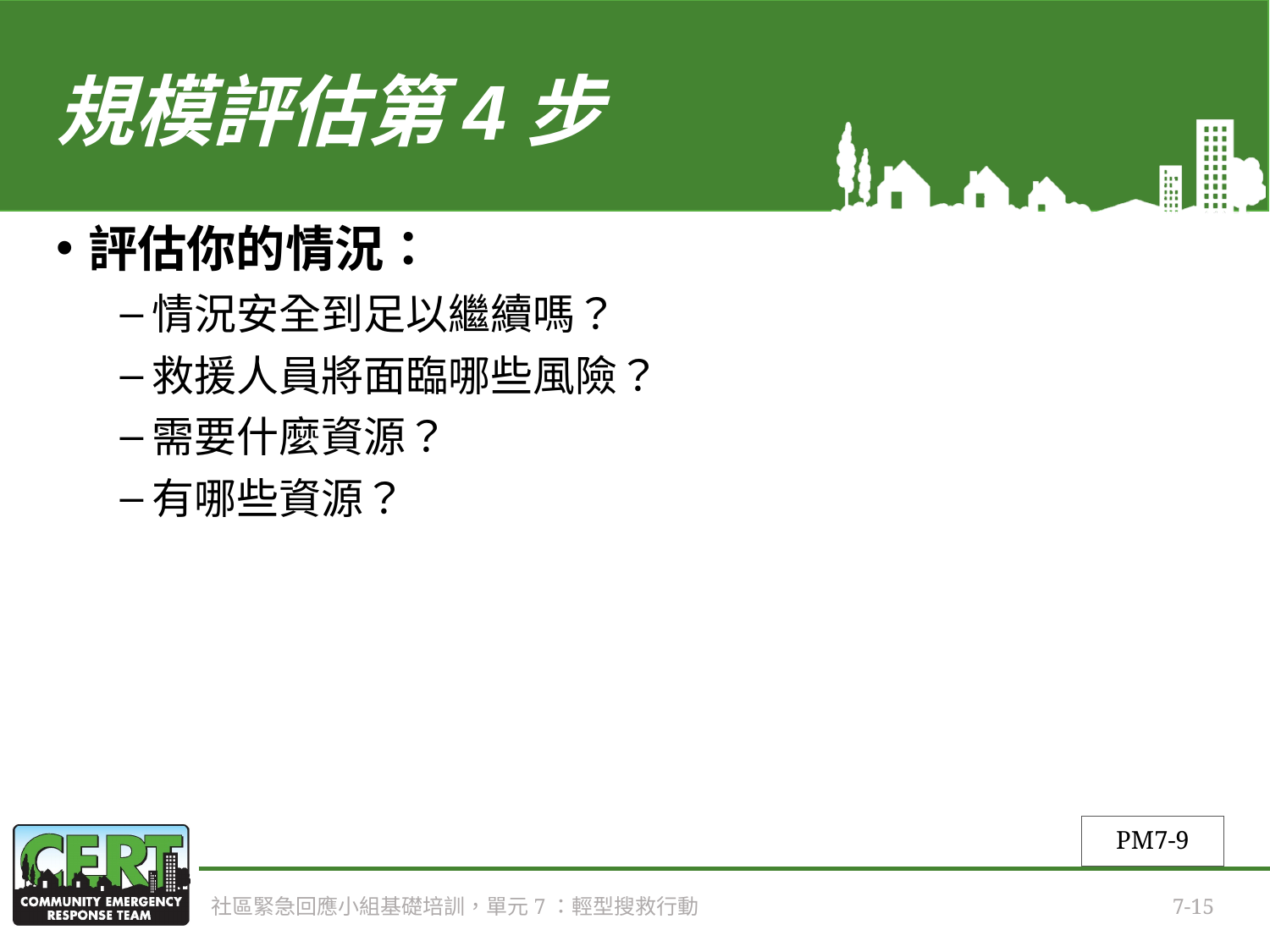

# 規模評估第4步
評估你的情況：
情況安全到足以繼續嗎？
救援人員將面臨哪些風險？
需要什麼資源？
有哪些資源？
PM7-9
社區緊急回應小組基礎培訓，單元7：輕型搜救行動
7-15